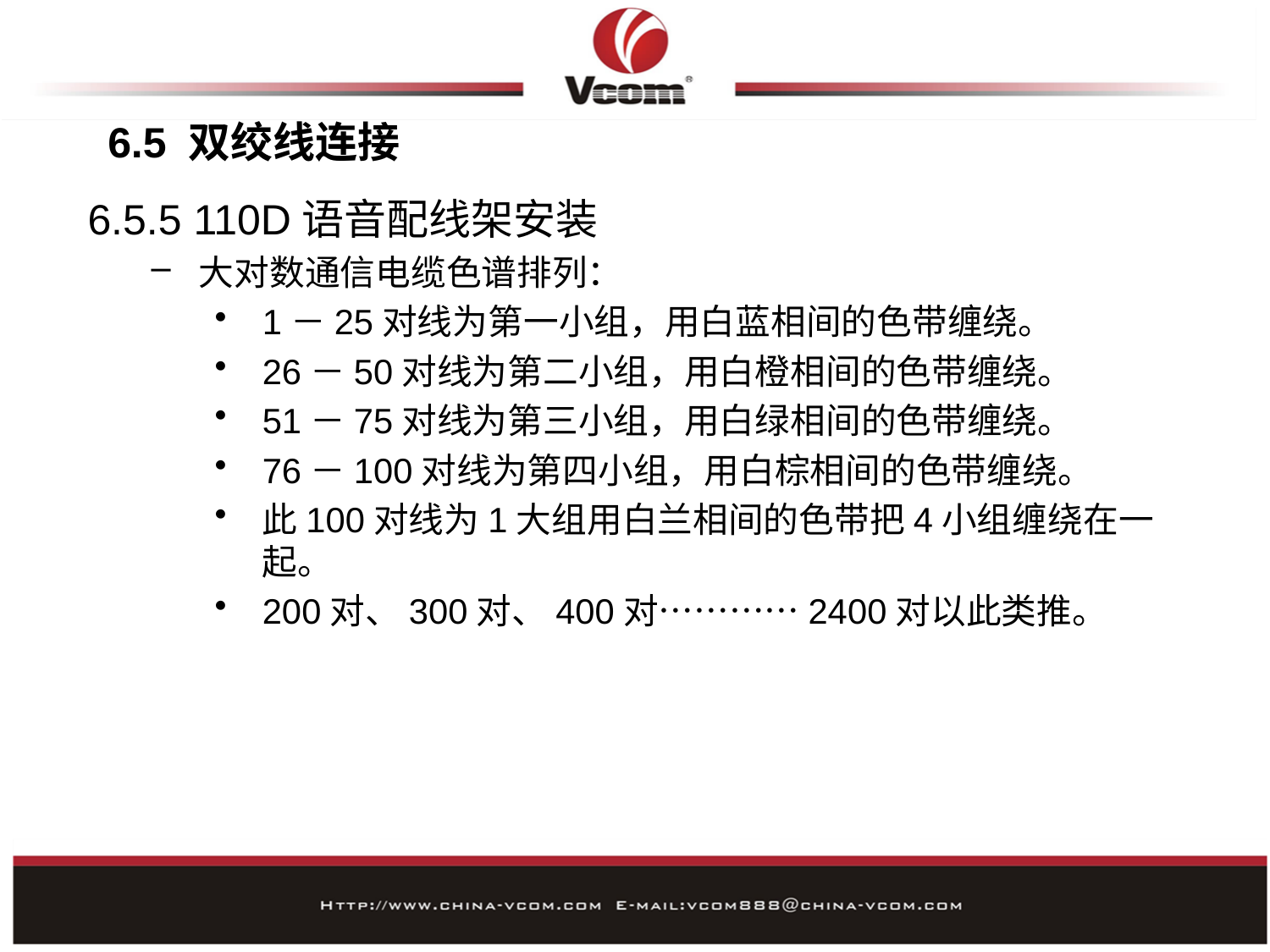

# 6.5 双绞线连接
6.5.5 110D语音配线架安装
大对数通信电缆色谱排列：
1－25对线为第一小组，用白蓝相间的色带缠绕。
26－50对线为第二小组，用白橙相间的色带缠绕。
51－75对线为第三小组，用白绿相间的色带缠绕。
76－100对线为第四小组，用白棕相间的色带缠绕。
此100对线为1大组用白兰相间的色带把4小组缠绕在一起。
200对、300对、400对…………2400对以此类推。